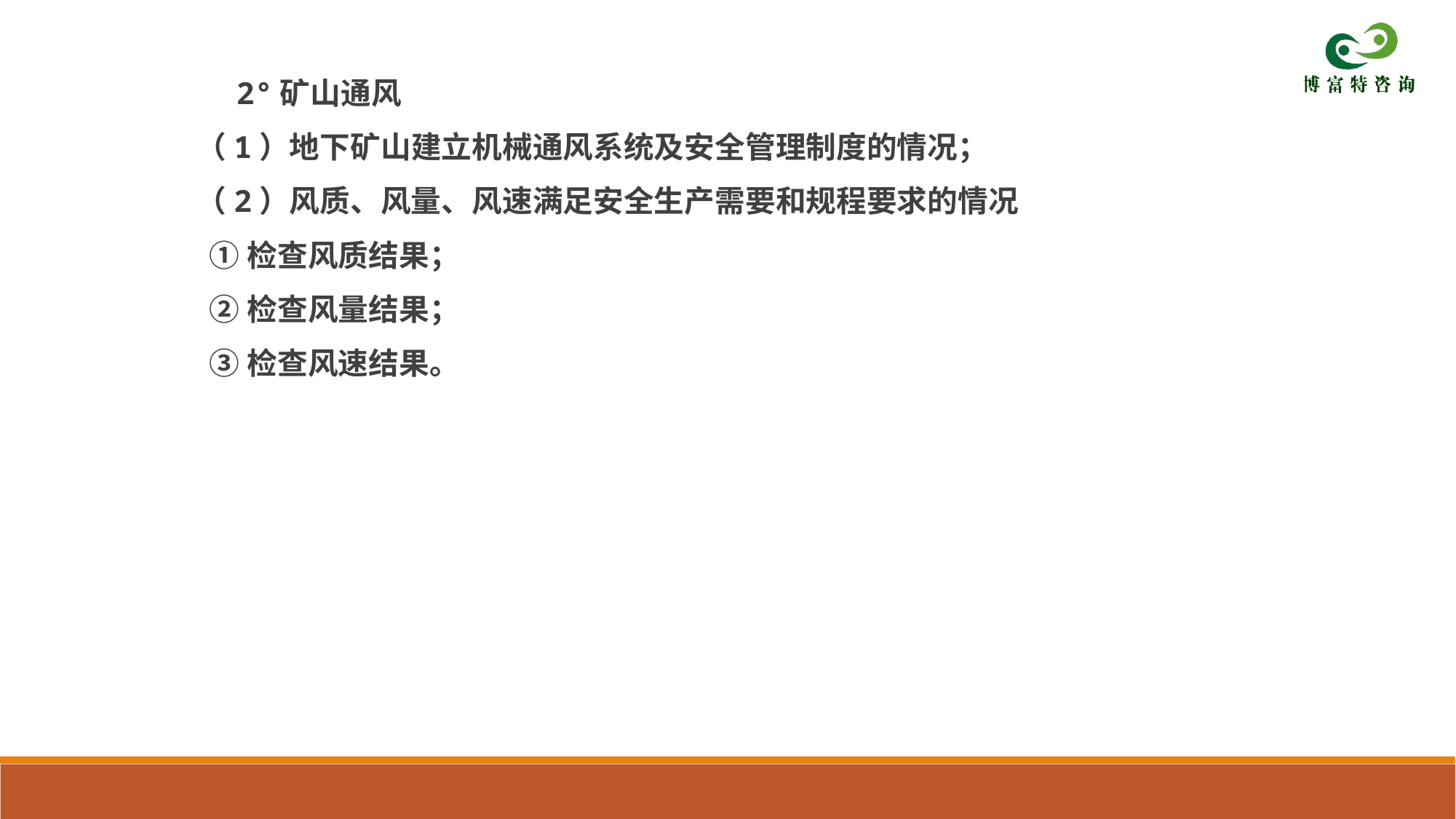

2°矿山通风
 （1）地下矿山建立机械通风系统及安全管理制度的情况；
 （2）风质、风量、风速满足安全生产需要和规程要求的情况
    ①检查风质结果；
    ②检查风量结果；
    ③检查风速结果。